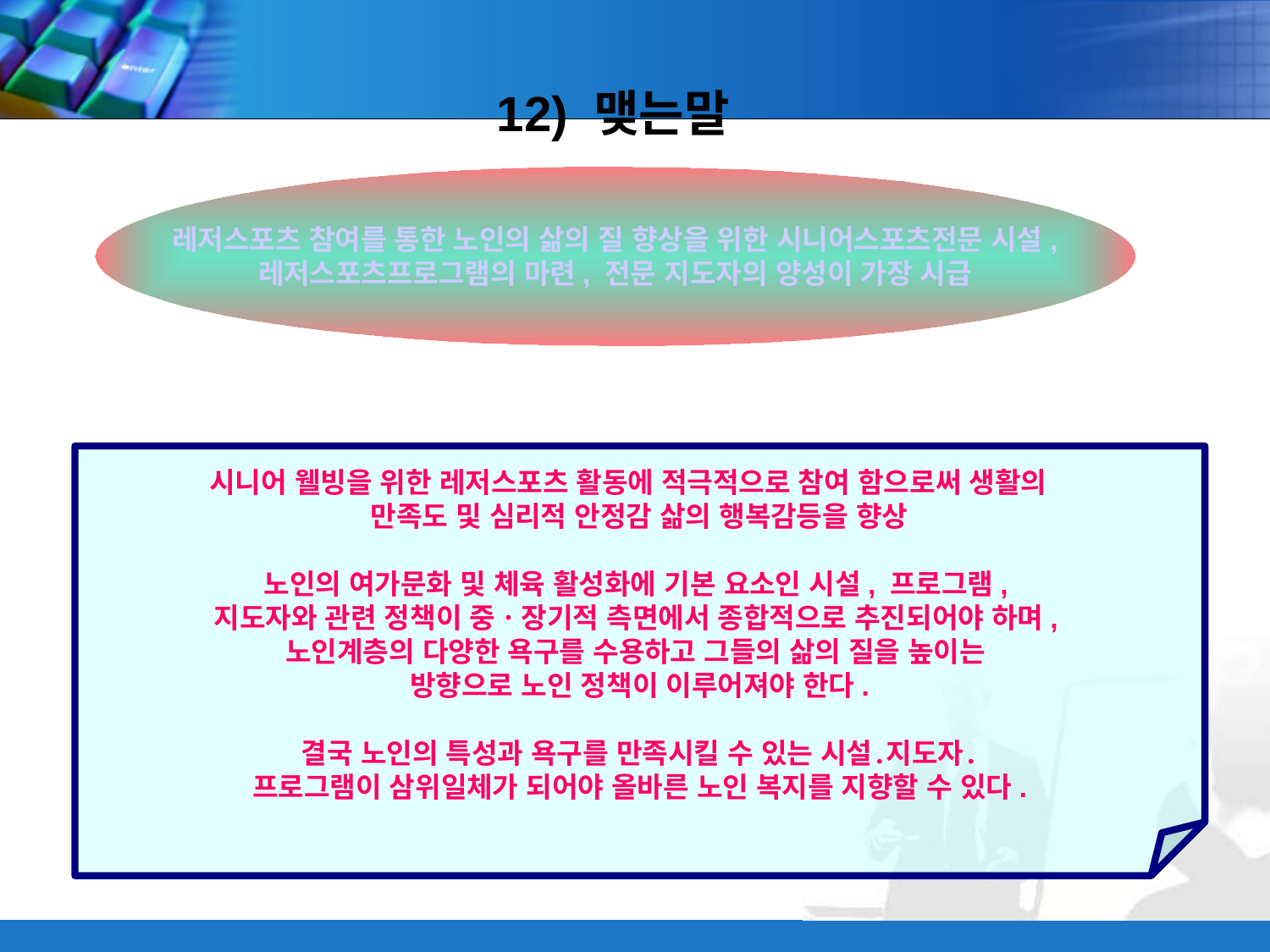

12) 맺는말
레저스포츠 참여를 통한 노인의 삶의 질 향상을 위한 시니어스포츠전문 시설,
레저스포츠프로그램의 마련, 전문 지도자의 양성이 가장 시급
시니어 웰빙을 위한 레저스포츠 활동에 적극적으로 참여 함으로써 생활의
 만족도 및 심리적 안정감 삶의 행복감등을 향상

노인의 여가문화 및 체육 활성화에 기본 요소인 시설, 프로그램,
지도자와 관련 정책이 중ㆍ장기적 측면에서 종합적으로 추진되어야 하며,
노인계층의 다양한 욕구를 수용하고 그들의 삶의 질을 높이는
방향으로 노인 정책이 이루어져야 한다.

결국 노인의 특성과 욕구를 만족시킬 수 있는 시설․지도자․
프로그램이 삼위일체가 되어야 올바른 노인 복지를 지향할 수 있다.